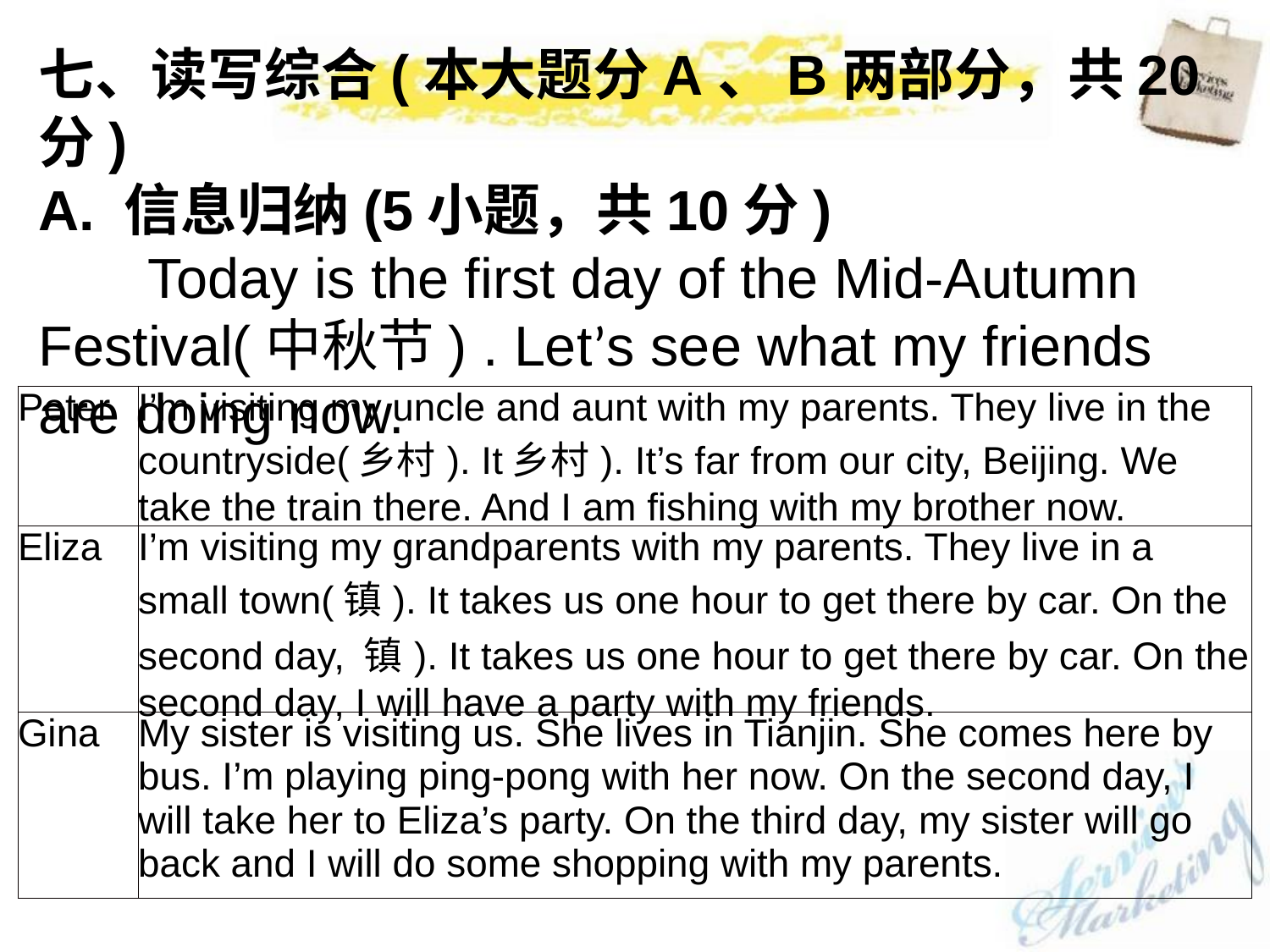

七、读写综合(本大题分A、B两部分，共20分)
A. 信息归纳(5小题，共10分)
       Today is the first day of the Mid-Autumn Festival(中秋节) . Let’s see what my friends are doing now.
| Peter | I’m visiting my uncle and aunt with my parents. They live in the countryside(乡村). It乡村). It’s far from our city, Beijing. We take the train there. And I am fishing with my brother now. |
| --- | --- |
| Eliza | I’m visiting my grandparents with my parents. They live in a small town(镇). It takes us one hour to get there by car. On the second day, 镇). It takes us one hour to get there by car. On the second day, I will have a party with my friends. |
| Gina | My sister is visiting us. She lives in Tianjin. She comes here by bus. I’m playing ping-pong with her now. On the second day, I will take her to Eliza’s party. On the third day, my sister will go back and I will do some shopping with my parents. |